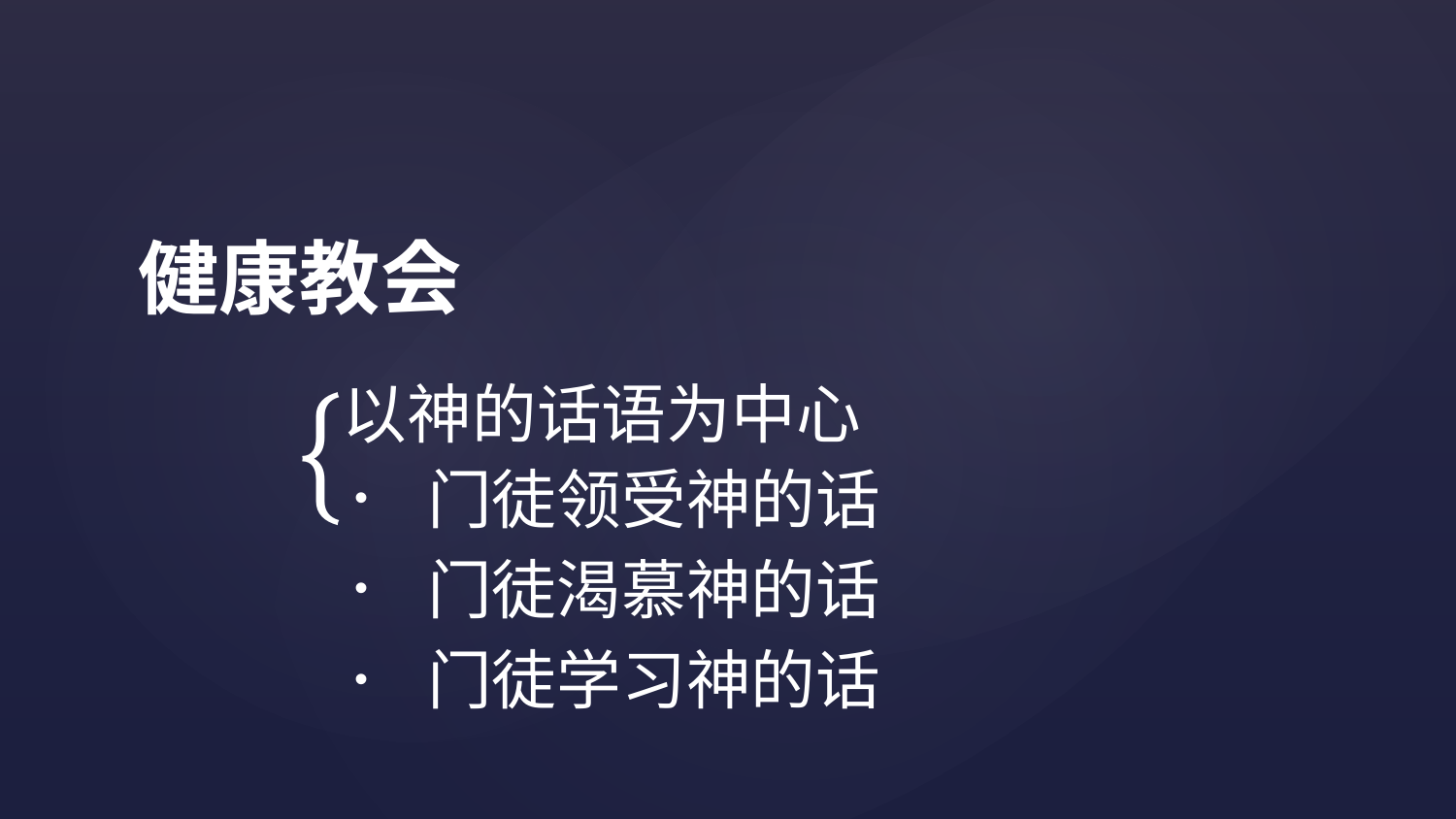

# 健康教会
以神的话语为中心
门徒领受神的话
门徒渴慕神的话
门徒学习神的话